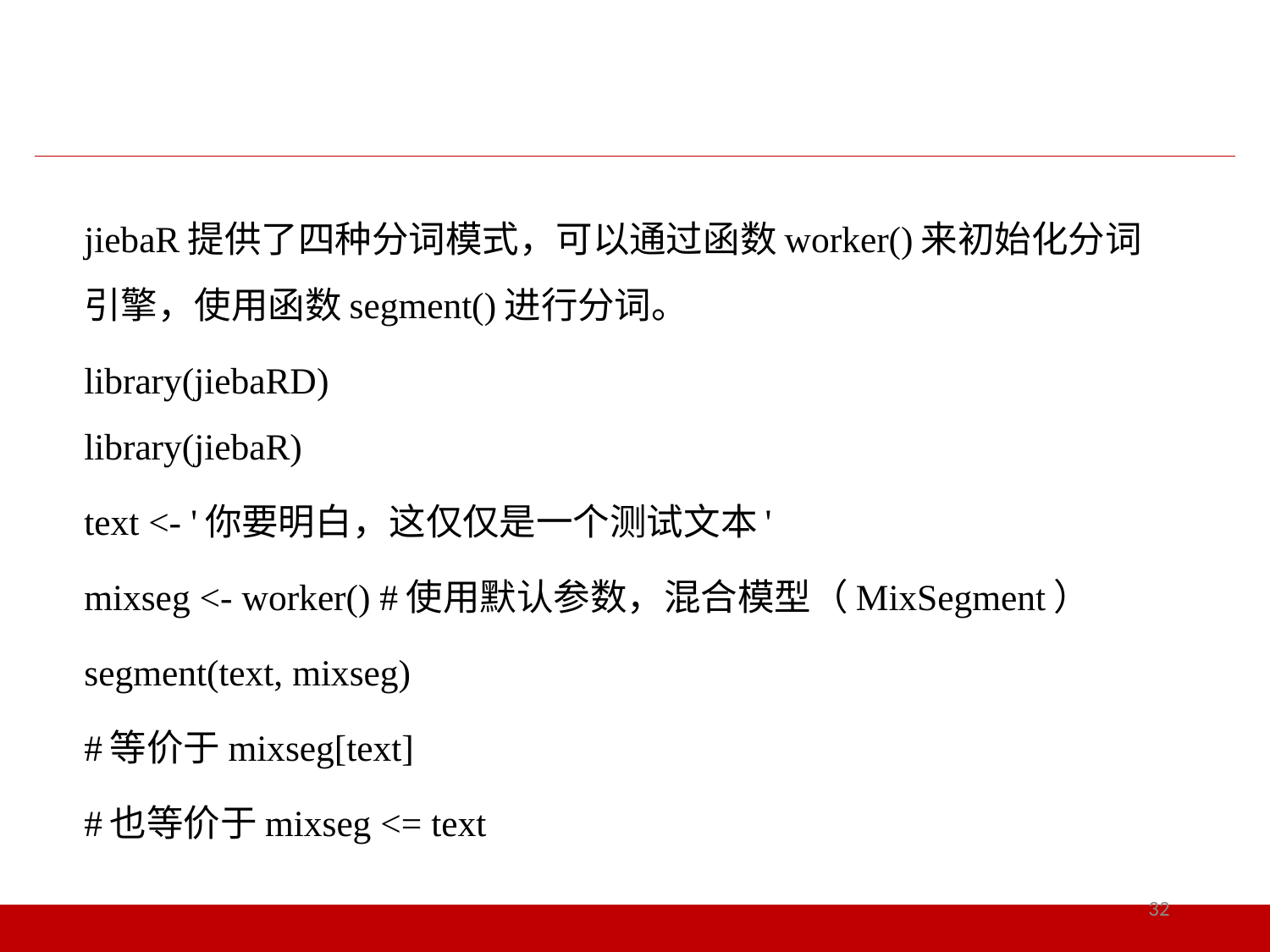

jiebaR提供了四种分词模式，可以通过函数worker()来初始化分词引擎，使用函数segment()进行分词。
library(jiebaRD)
library(jiebaR)
text <- '你要明白，这仅仅是一个测试文本'
mixseg <- worker() #使用默认参数，混合模型（MixSegment）
segment(text, mixseg)
#等价于mixseg[text]
#也等价于mixseg <= text
32